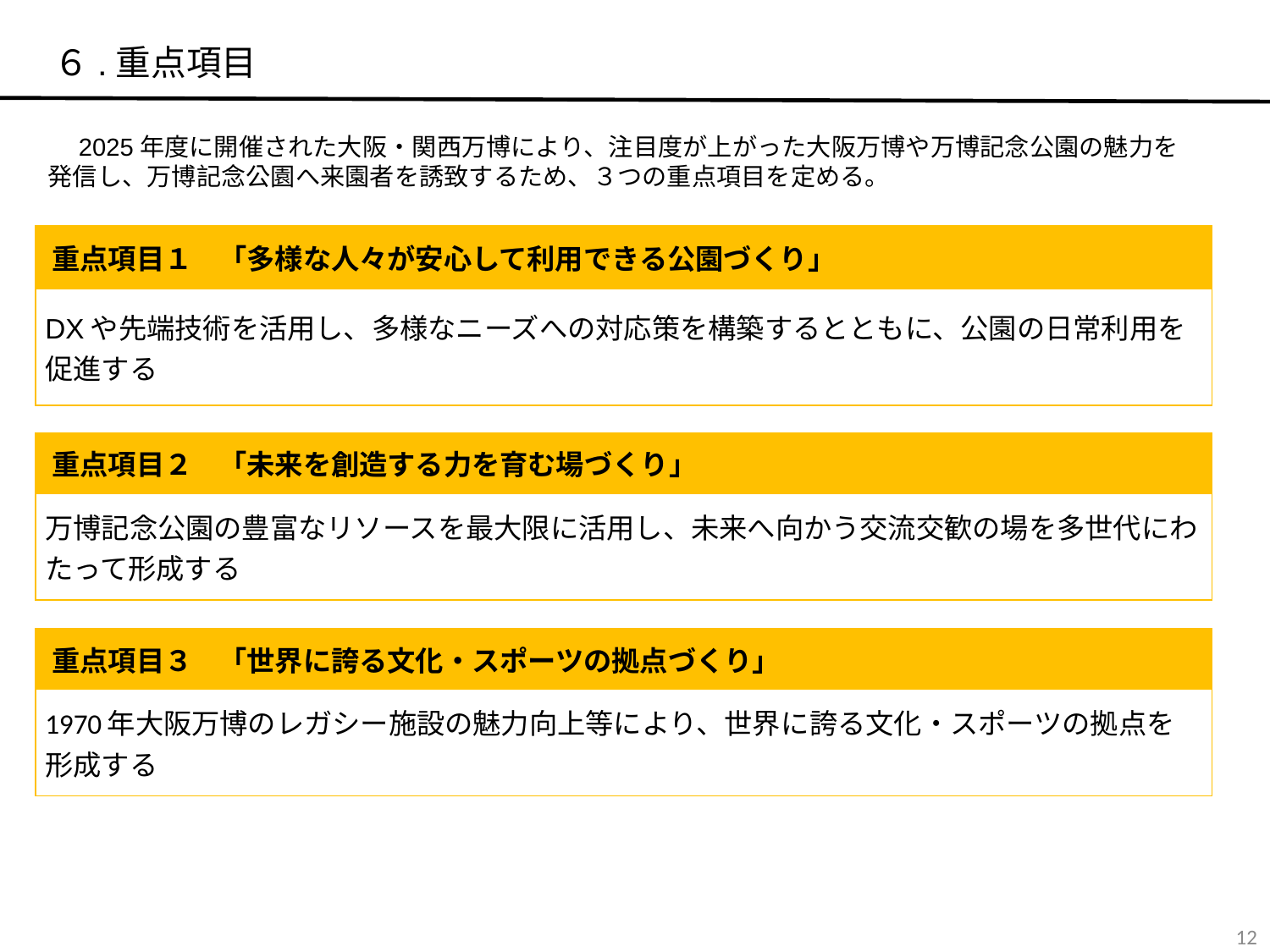

６.重点項目
　2025年度に開催された大阪・関西万博により、注目度が上がった大阪万博や万博記念公園の魅力を発信し、万博記念公園へ来園者を誘致するため、３つの重点項目を定める。

| 重点項目１ | 「多様な人々が安心して利用できる公園づくり」 |
| --- | --- |
| DXや先端技術を活用し、多様なニーズへの対応策を構築するとともに、公園の日常利用を促進する | 文化・スポーツの拠点として、国内外から観光客を含む多くの人々を呼込み、新しいライフスタイルを体験できる公園 |
| 重点項目２ | 「未来を創造する力を育む場づくり」 |
| --- | --- |
| 万博記念公園の豊富なリソースを最大限に活用し、未来へ向かう交流交歓の場を多世代にわたって形成する | 文化・スポーツの拠点として、国内外から観光客を含む多くの人々を呼込み、新しいライフスタイルを体験できる公園 |
| 重点項目３ | 「世界に誇る文化・スポーツの拠点づくり」 |
| --- | --- |
| 1970年大阪万博のレガシー施設の魅力向上等により、世界に誇る文化・スポーツの拠点を形成する | 文化・スポーツの拠点として、国内外から観光客を含む多くの人々を呼込み、新しいライフスタイルを体験できる公園 |
12